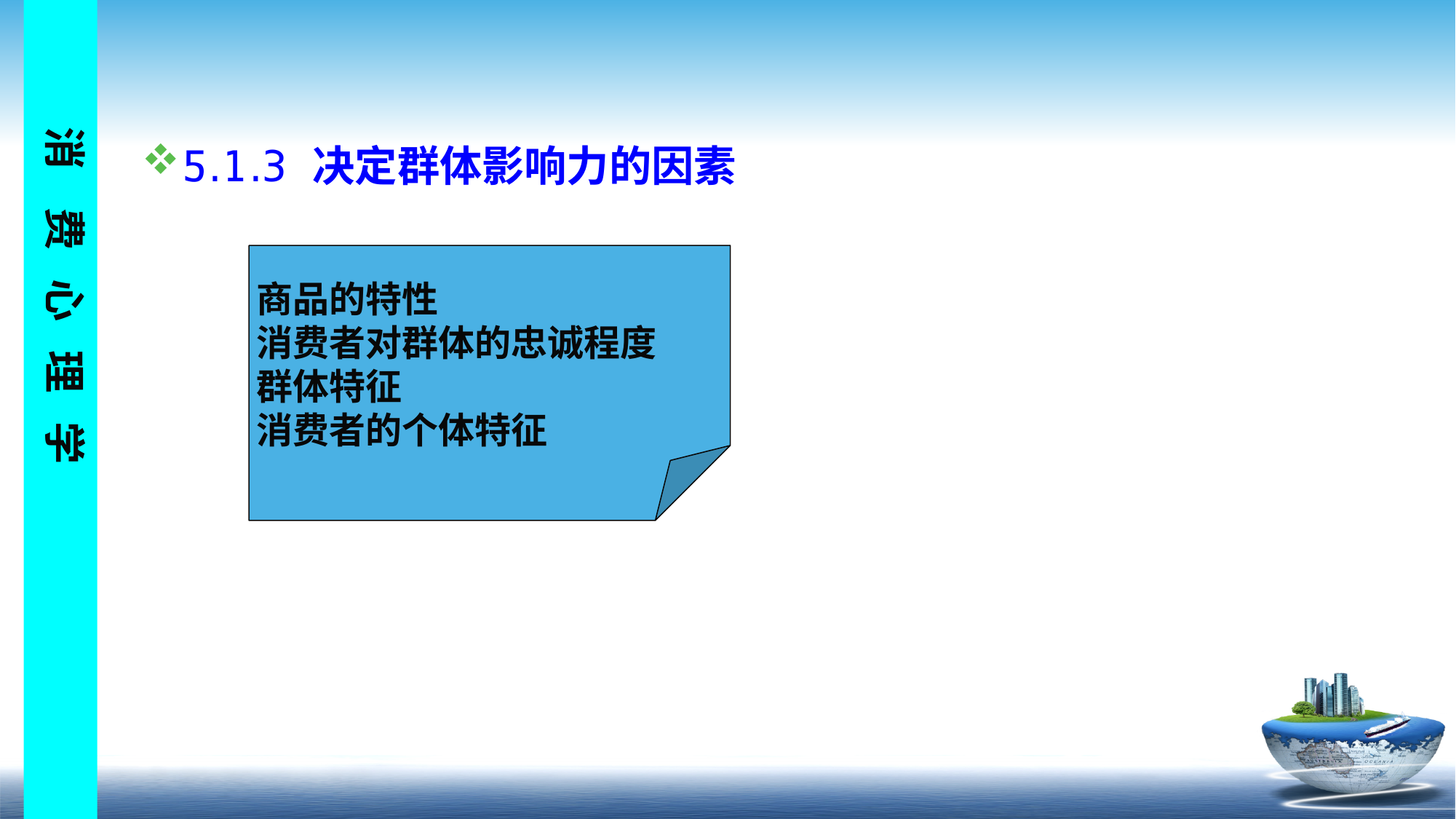

5.1.3 决定群体影响力的因素

商品的特性
消费者对群体的忠诚程度
群体特征
消费者的个体特征